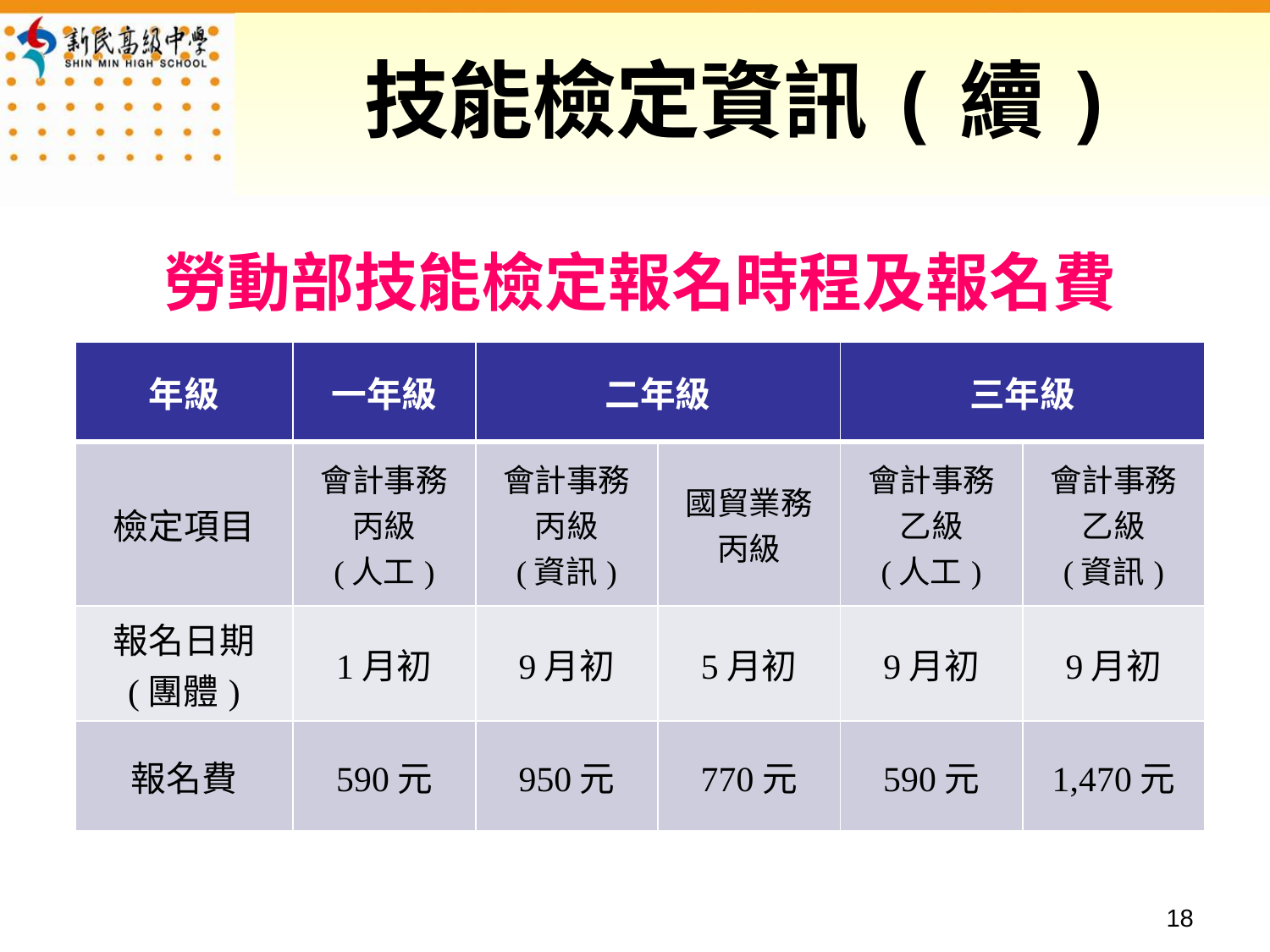

# 技能檢定資訊(續)
勞動部技能檢定報名時程及報名費
| 年級 | 一年級 | 二年級 |  | 三年級 |  |
| --- | --- | --- | --- | --- | --- |
| 檢定項目 | 會計事務 丙級 (人工) | 會計事務 丙級 (資訊) | 國貿業務 丙級 | 會計事務 乙級 (人工) | 會計事務 乙級 (資訊) |
| 報名日期 (團體) | 1月初 | 9月初 | 5月初 | 9月初 | 9月初 |
| 報名費 | 590元 | 950元 | 770元 | 590元 | 1,470元 |
18